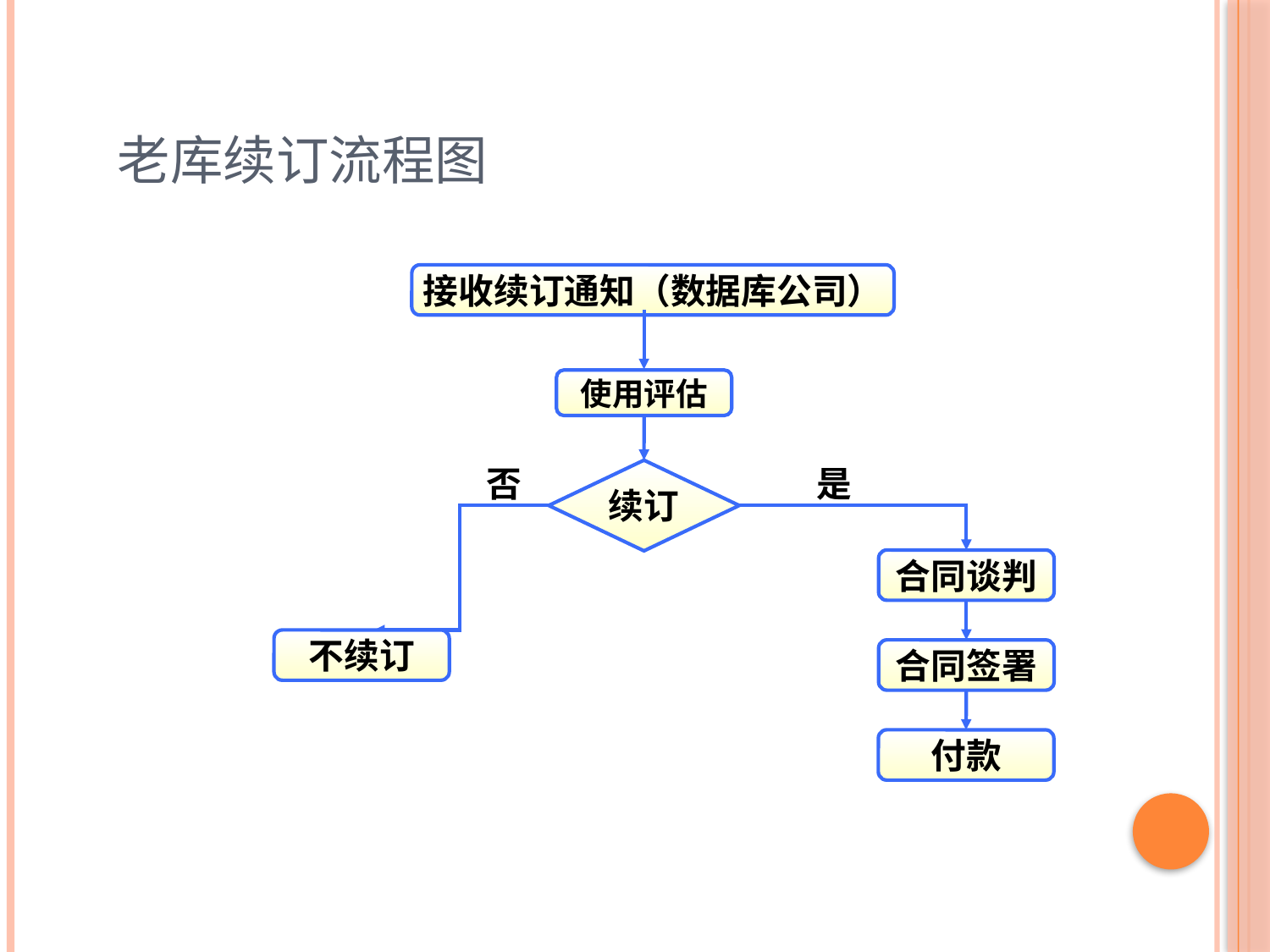

老库续订流程图
老库续订流程
接收续订通知（数据库公司）
使用评估
否
续订
是
合同谈判
不续订
合同签署
付款